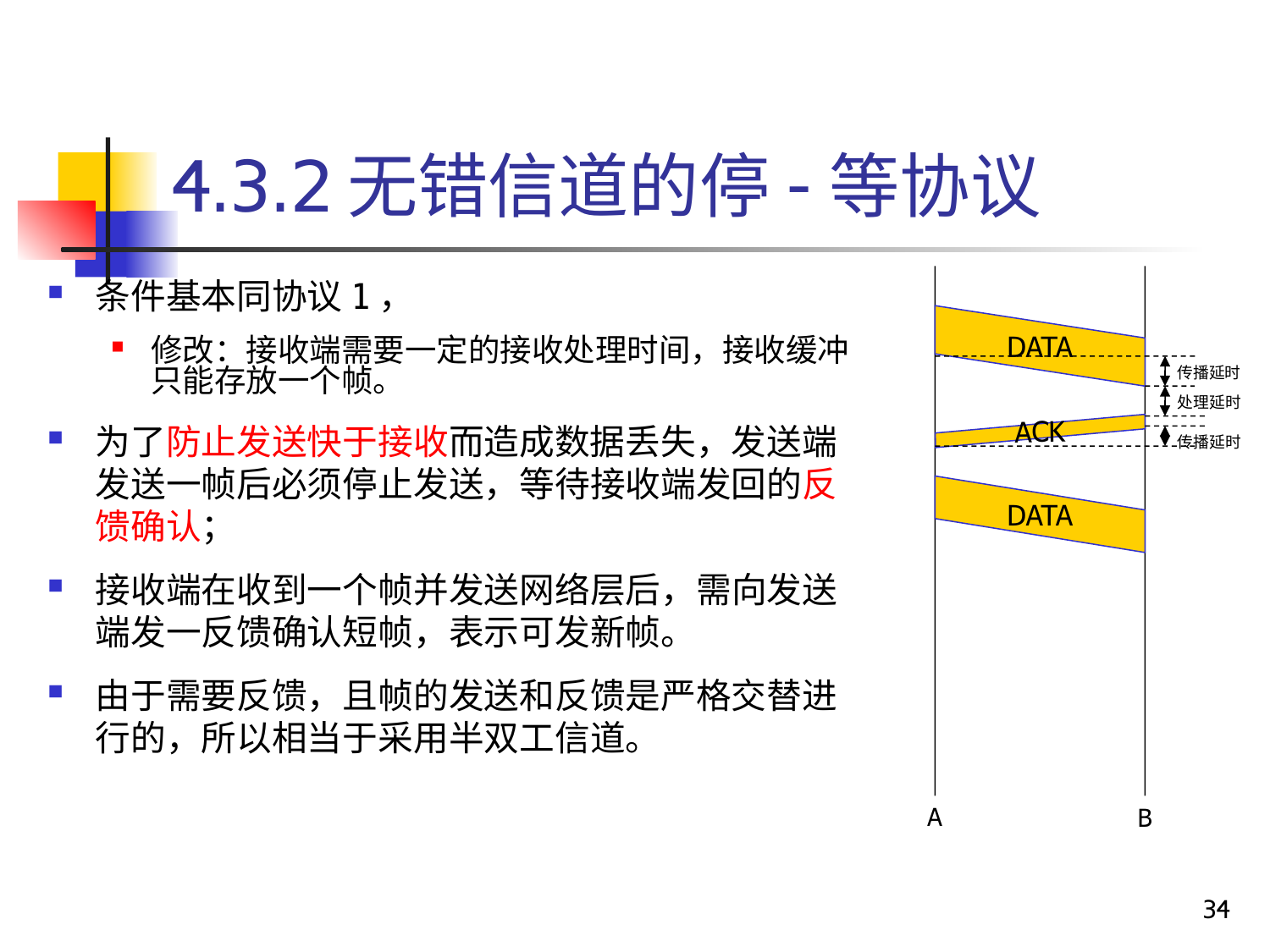

# 4.3.2无错信道的停-等协议
DATA

条件基本同协议1，
修改：接收端需要一定的接收处理时间，接收缓冲只能存放一个帧。
为了防止发送快于接收而造成数据丢失，发送端发送一帧后必须停止发送，等待接收端发回的反馈确认；
接收端在收到一个帧并发送网络层后，需向发送端发一反馈确认短帧，表示可发新帧。
由于需要反馈，且帧的发送和反馈是严格交替进行的，所以相当于采用半双工信道。
ACK

传播延时

处理延时

DATA

传播延时

A
B
34